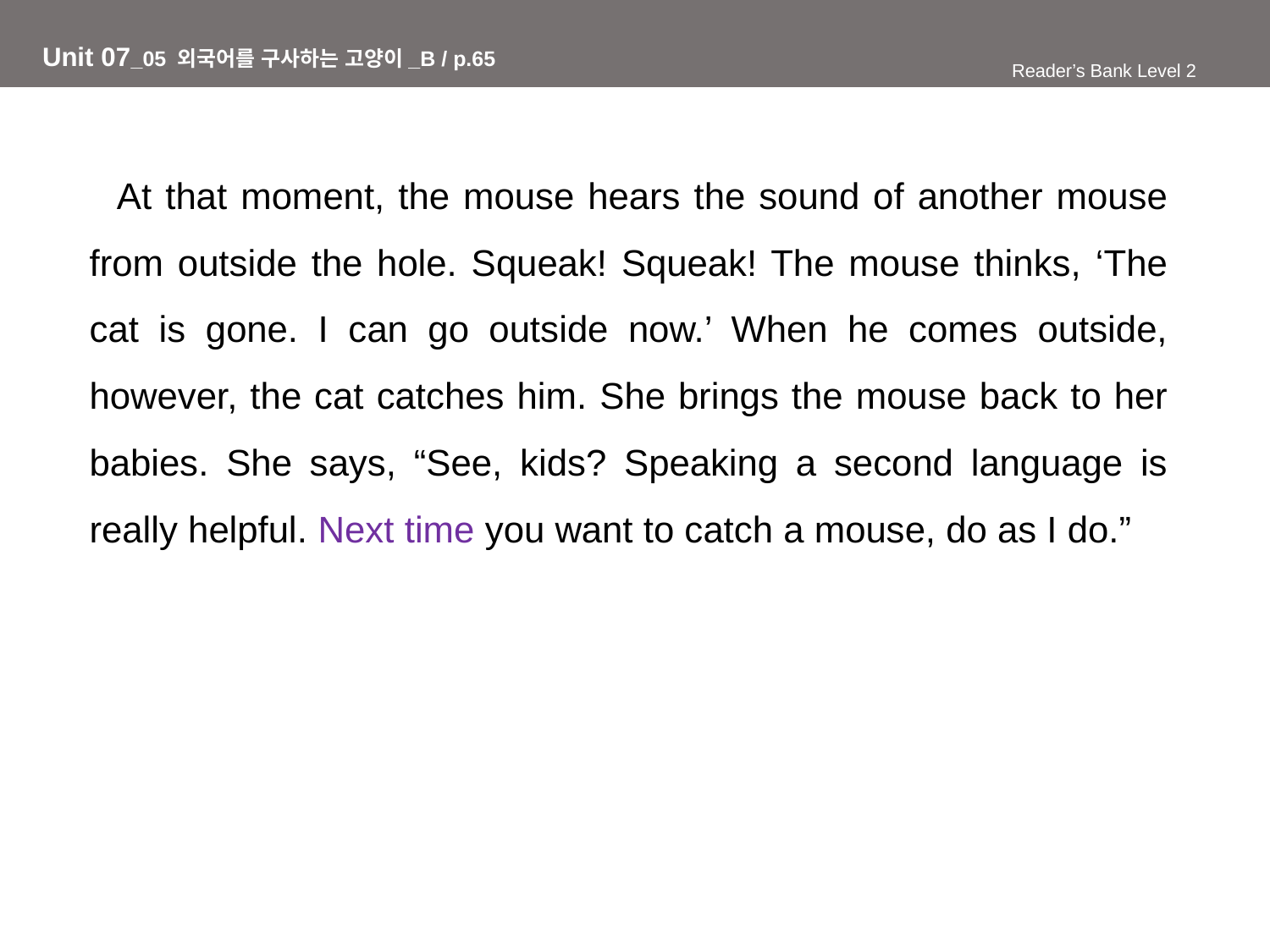

# Unit 07_05 외국어를 구사하는 고양이_B / p.65
Reader’s Bank Level 2

  At that moment, the mouse hears the sound of another mouse from outside the hole. Squeak! Squeak! The mouse thinks, ‘The cat is gone. I can go outside now.’ When he comes outside, however, the cat catches him. She brings the mouse back to her babies. She says, “See, kids? Speaking a second language is really helpful. Next time you want to catch a mouse, do as I do.”